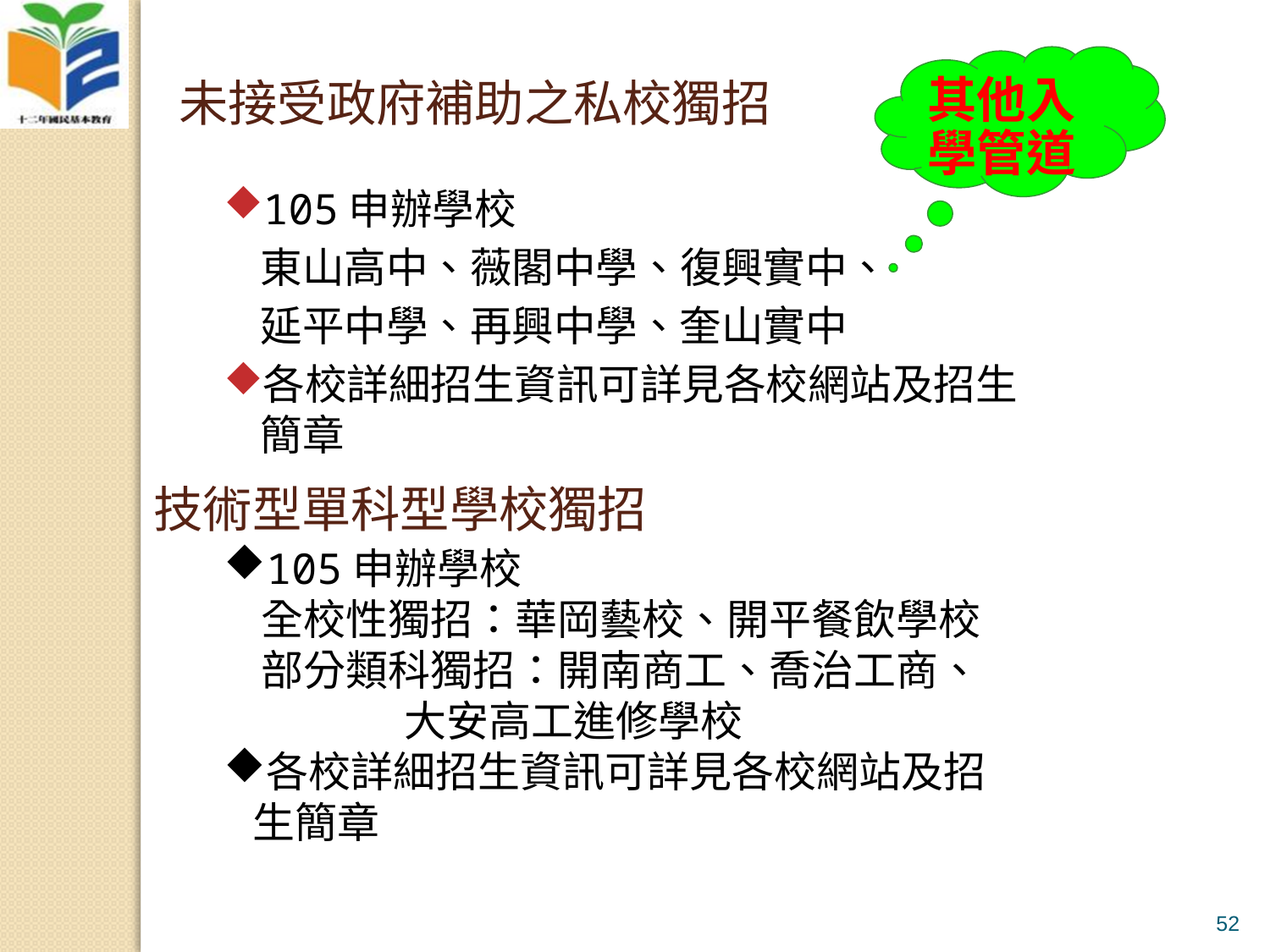

其他入學管道
未接受政府補助之私校獨招
105申辦學校
東山高中、薇閣中學、復興實中、
延平中學、再興中學、奎山實中
各校詳細招生資訊可詳見各校網站及招生簡章

技術型單科型學校獨招
105申辦學校
全校性獨招：華岡藝校、開平餐飲學校
部分類科獨招：開南商工、喬治工商、
              大安高工進修學校
各校詳細招生資訊可詳見各校網站及招
  生簡章
52